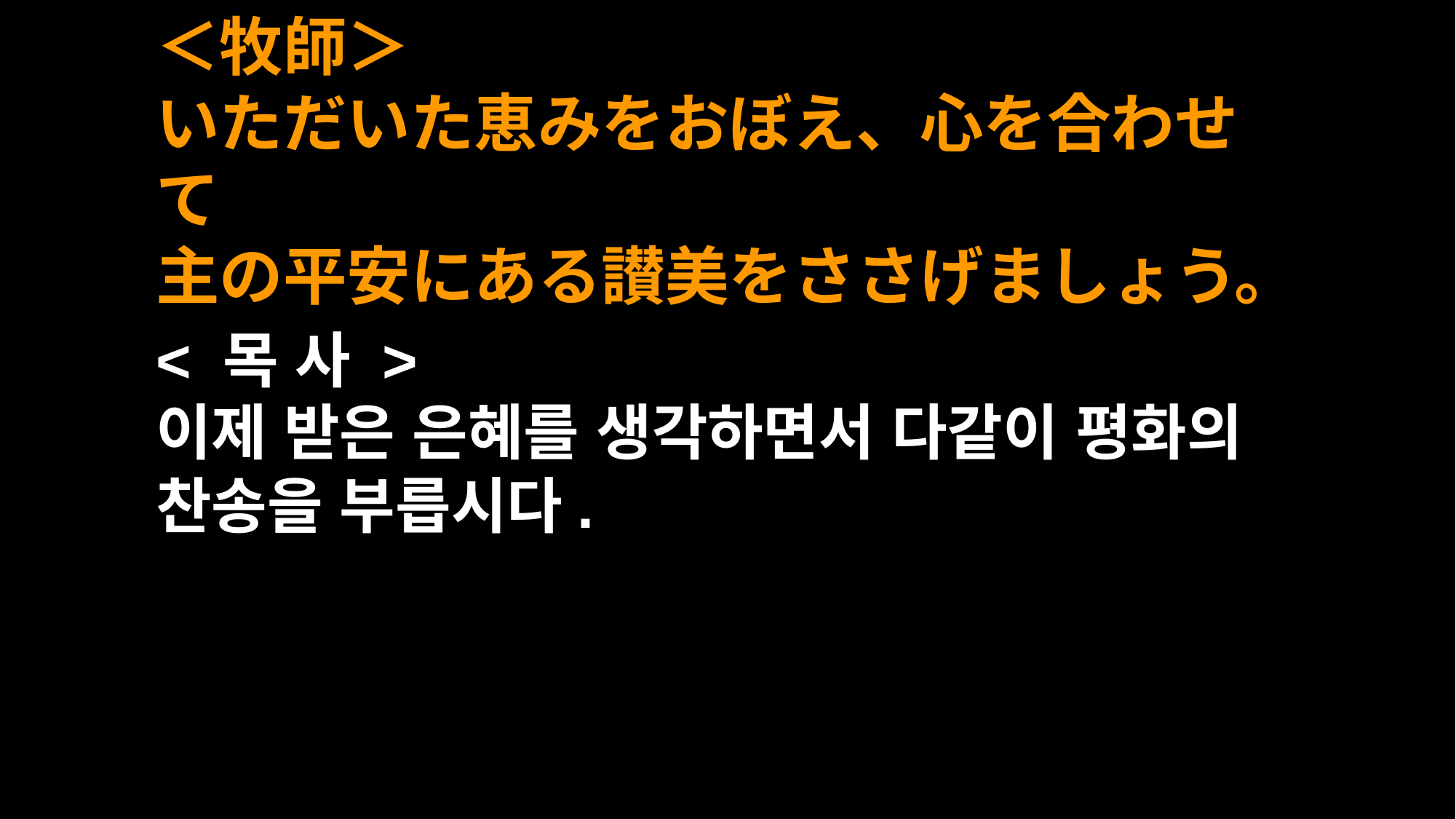

＜牧師＞
いただいた恵みをおぼえ、心を合わせて
主の平安にある讃美をささげましょう。
< 목 사 >
이제 받은 은혜를 생각하면서 다같이 평화의 찬송을 부릅시다.